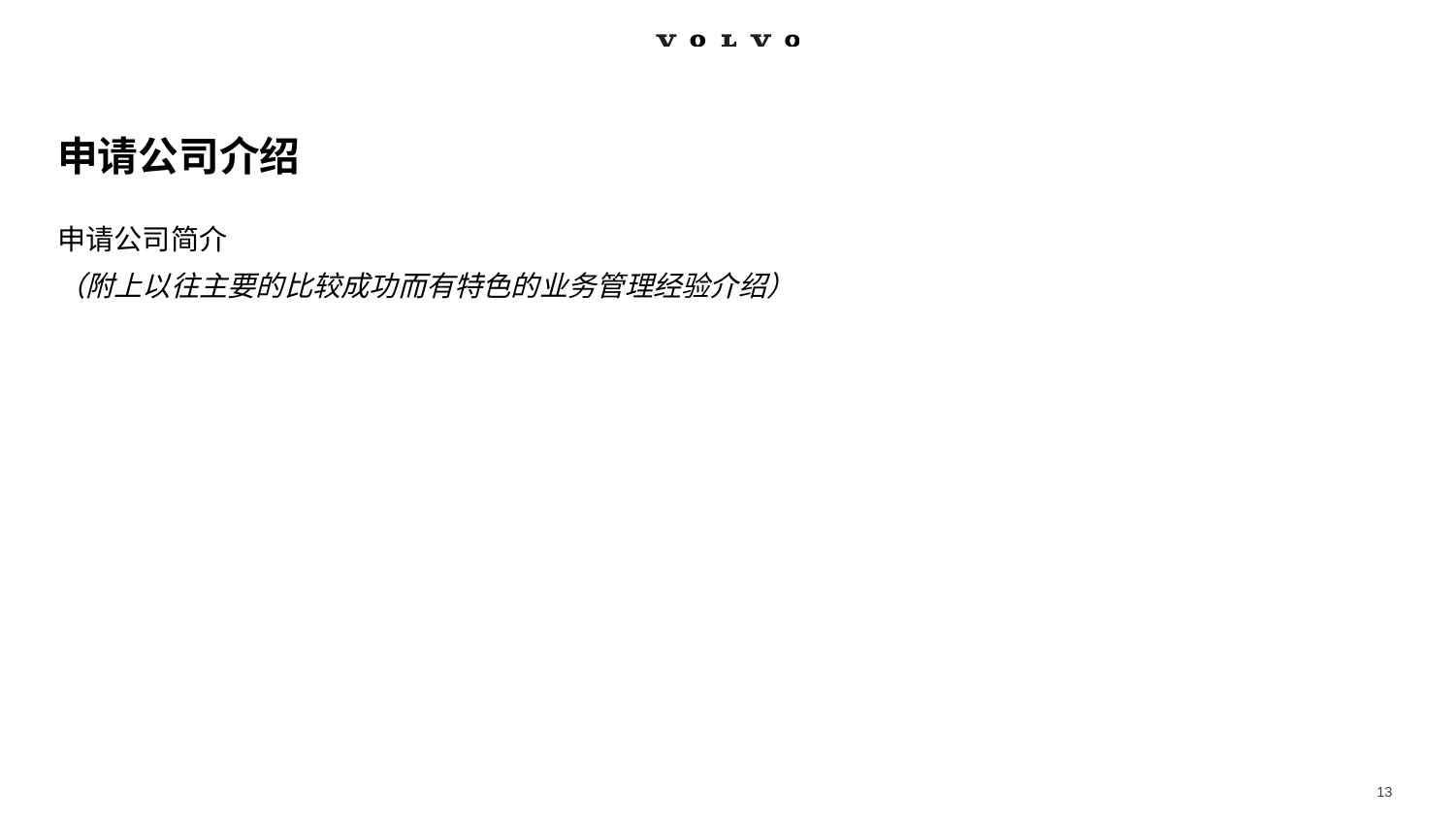

# 申请公司介绍
申请公司简介
（附上以往主要的比较成功而有特色的业务管理经验介绍）

13